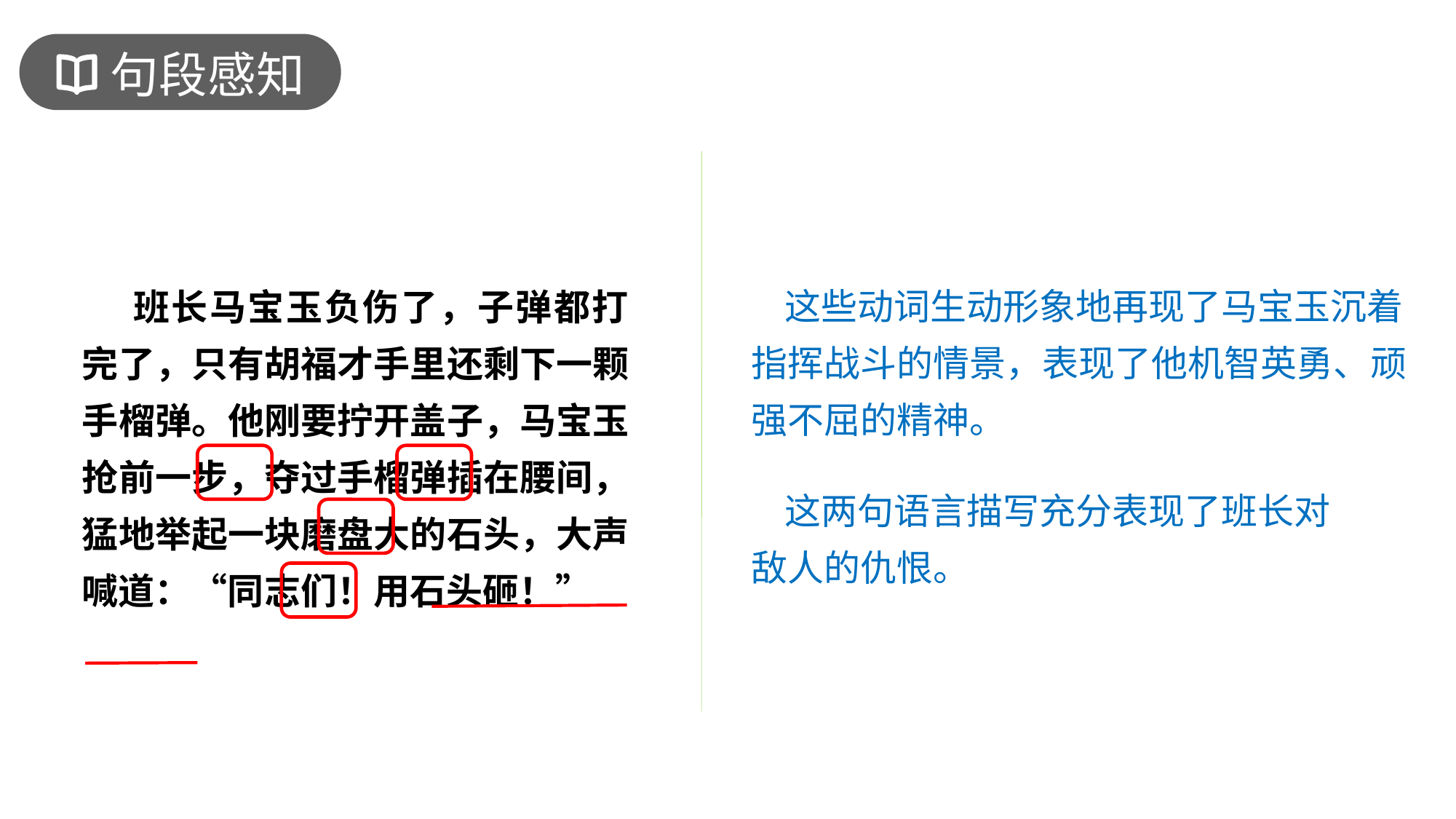

句段感知
   这些动词生动形象地再现了马宝玉沉着指挥战斗的情景，表现了他机智英勇、顽强不屈的精神。
    班长马宝玉负伤了，子弹都打完了，只有胡福才手里还剩下一颗手榴弹。他刚要拧开盖子，马宝玉抢前一步，夺过手榴弹插在腰间，猛地举起一块磨盘大的石头，大声喊道：“同志们！用石头砸！”

   这两句语言描写充分表现了班长对敌人的仇恨。